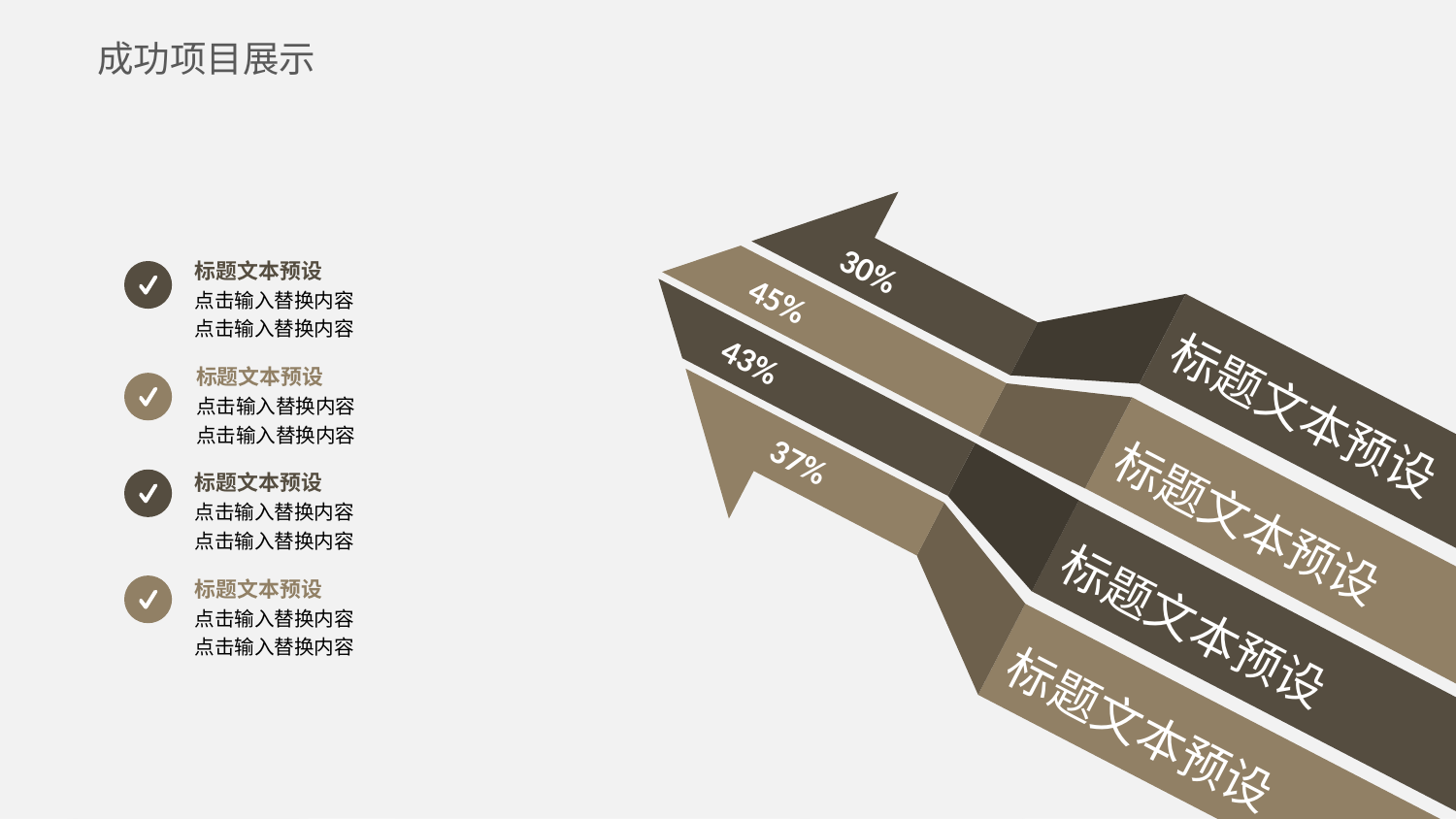

成功项目展示

30%

45%

43%

标题文本预设

37%

标题文本预设
标题文本预设
标题文本预设
标题文本预设
点击输入替换内容
点击输入替换内容

标题文本预设
点击输入替换内容
点击输入替换内容

标题文本预设
点击输入替换内容
点击输入替换内容

标题文本预设
点击输入替换内容
点击输入替换内容